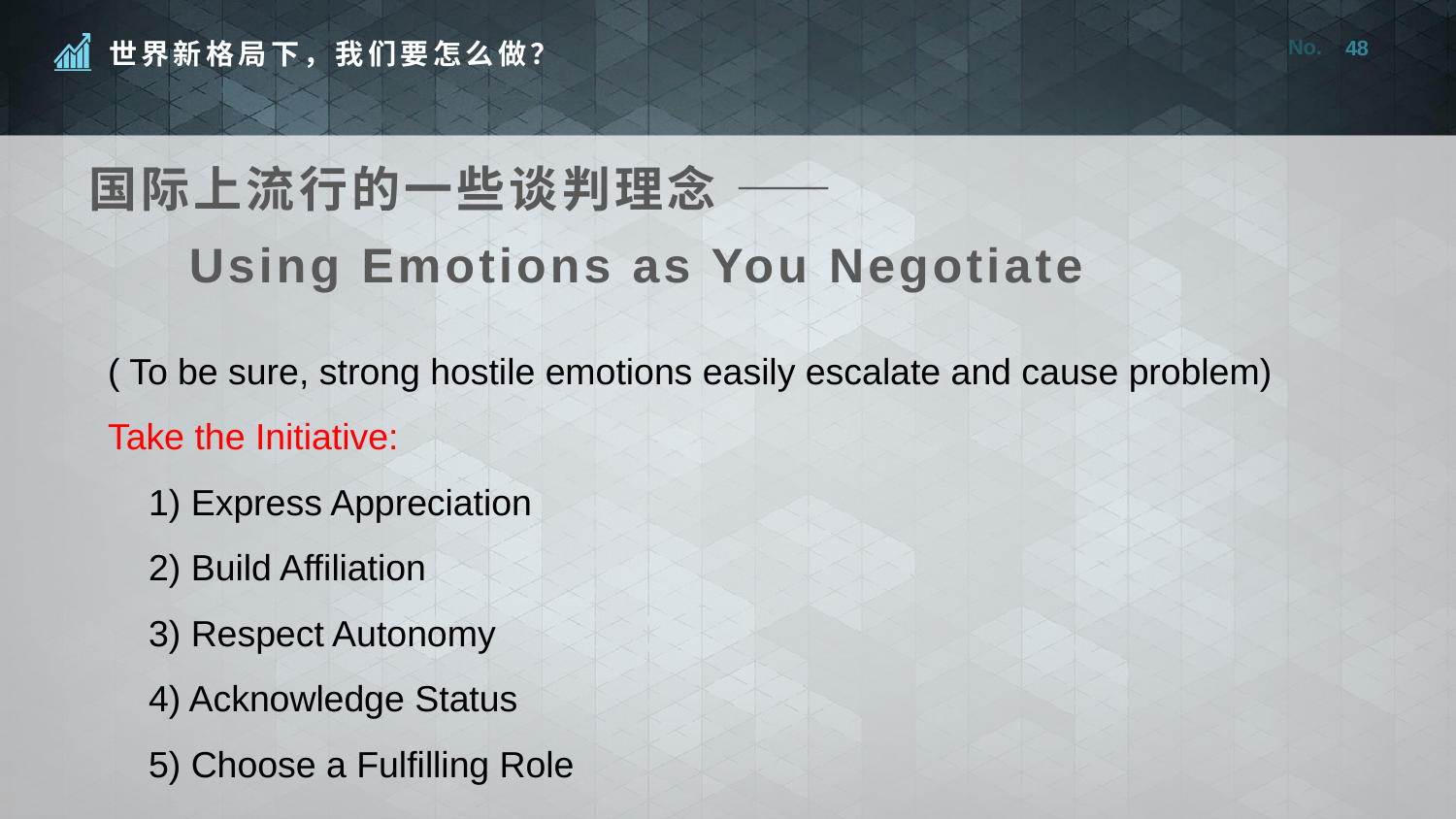

48
国际上流行的一些谈判理念 ——
Using Emotions as You Negotiate
   ( To be sure, strong hostile emotions easily escalate and cause problem)
   Take the Initiative:
       1) Express Appreciation
       2) Build Affiliation
       3) Respect Autonomy
       4) Acknowledge Status
       5) Choose a Fulfilling Role